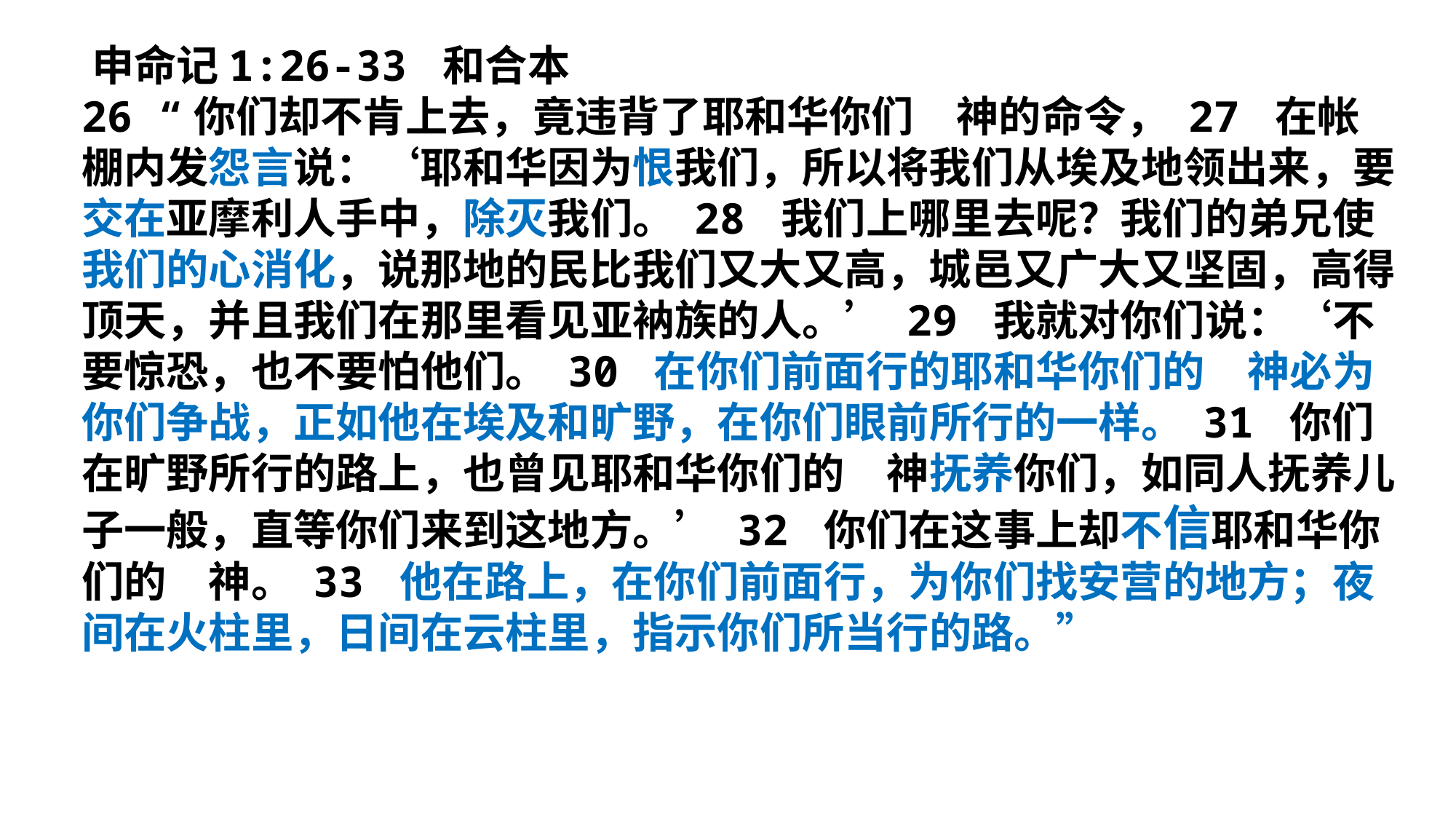

‪‪‪‪申命记‬1:26-33 和合本
26 “你们却不肯上去，竟违背了耶和华你们　神的命令， 27 在帐棚内发怨言说：‘耶和华因为恨我们，所以将我们从埃及地领出来，要交在亚摩利人手中，除灭我们。 28 我们上哪里去呢？我们的弟兄使我们的心消化，说那地的民比我们又大又高，城邑又广大又坚固，高得顶天，并且我们在那里看见亚衲族的人。’ 29 我就对你们说：‘不要惊恐，也不要怕他们。 30 在你们前面行的耶和华你们的　神必为你们争战，正如他在埃及和旷野，在你们眼前所行的一样。 31 你们在旷野所行的路上，也曾见耶和华你们的　神抚养你们，如同人抚养儿子一般，直等你们来到这地方。’ 32 你们在这事上却不信耶和华你们的　神。 33 他在路上，在你们前面行，为你们找安营的地方；夜间在火柱里，日间在云柱里，指示你们所当行的路。”